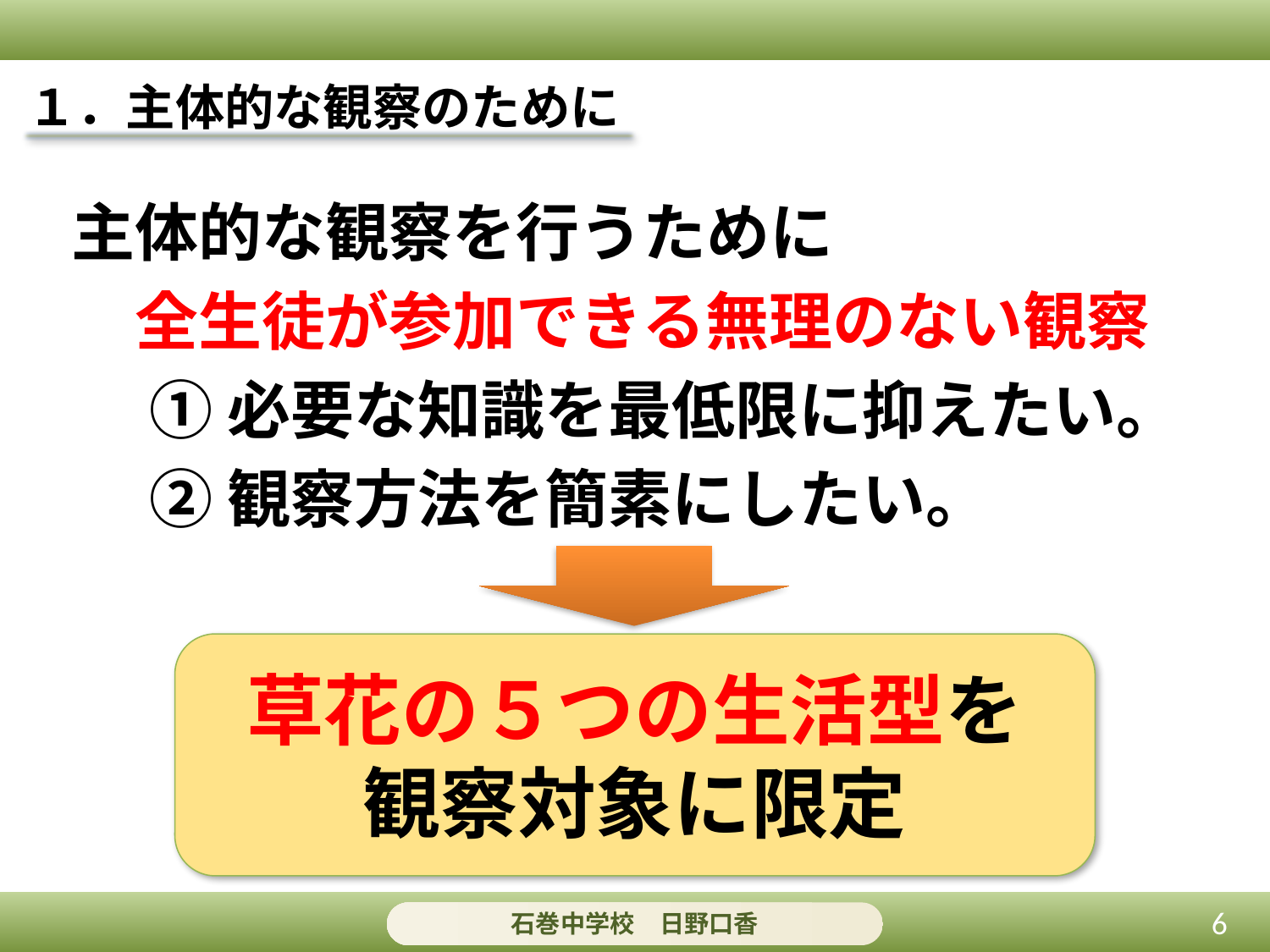

１．主体的な観察のために

主体的な観察を行うために
　全生徒が参加できる無理のない観察
　 ① 必要な知識を最低限に抑えたい。
　 ② 観察方法を簡素にしたい。

草花の５つの生活型を
観察対象に限定
石巻中学校　日野口香
6